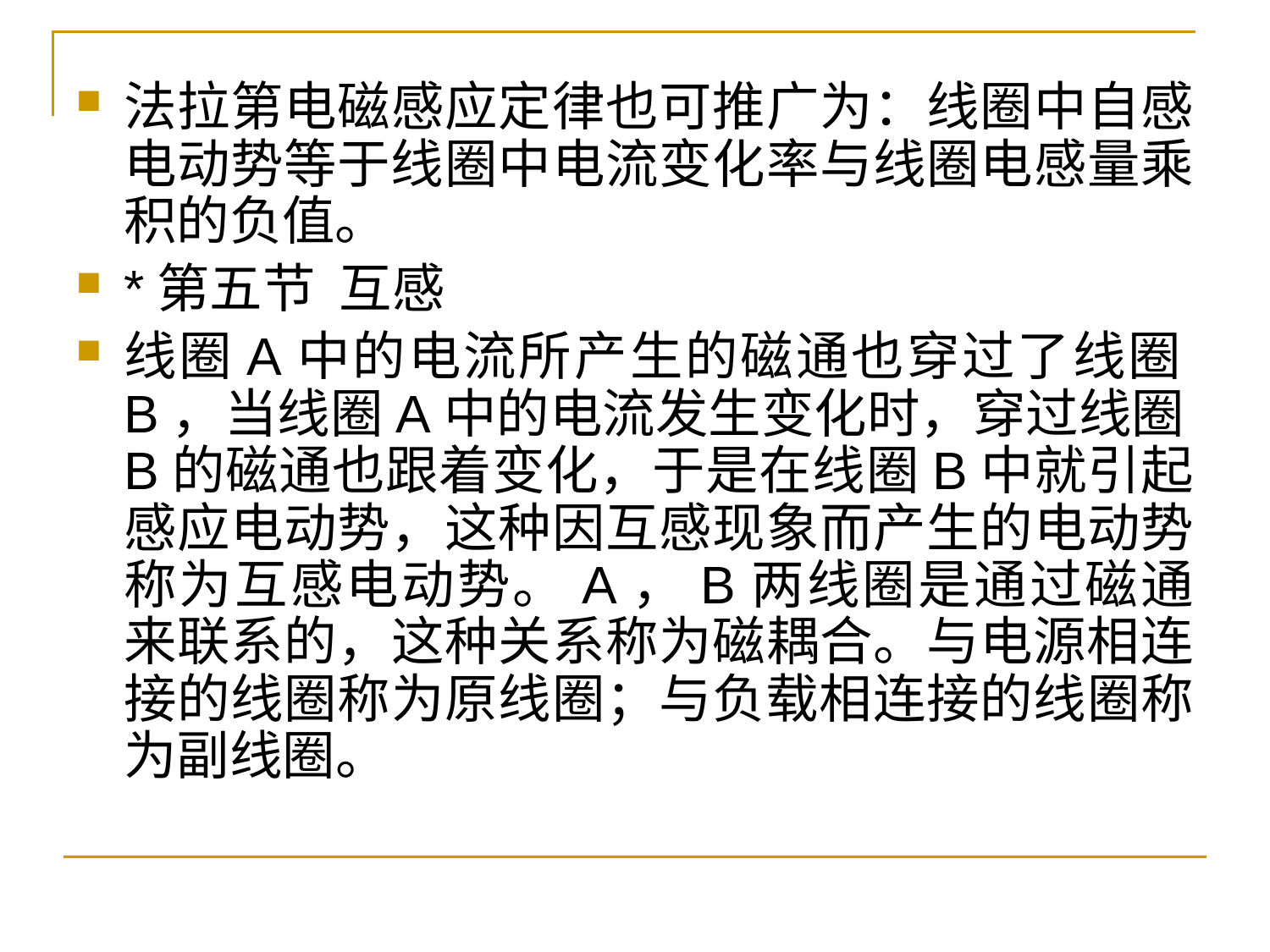

法拉第电磁感应定律也可推广为：线圈中自感电动势等于线圈中电流变化率与线圈电感量乘积的负值。
*第五节  互感
线圈A中的电流所产生的磁通也穿过了线圈B，当线圈A中的电流发生变化时，穿过线圈B的磁通也跟着变化，于是在线圈B中就引起感应电动势，这种因互感现象而产生的电动势称为互感电动势。A，B两线圈是通过磁通来联系的，这种关系称为磁耦合。与电源相连接的线圈称为原线圈；与负载相连接的线圈称为副线圈。